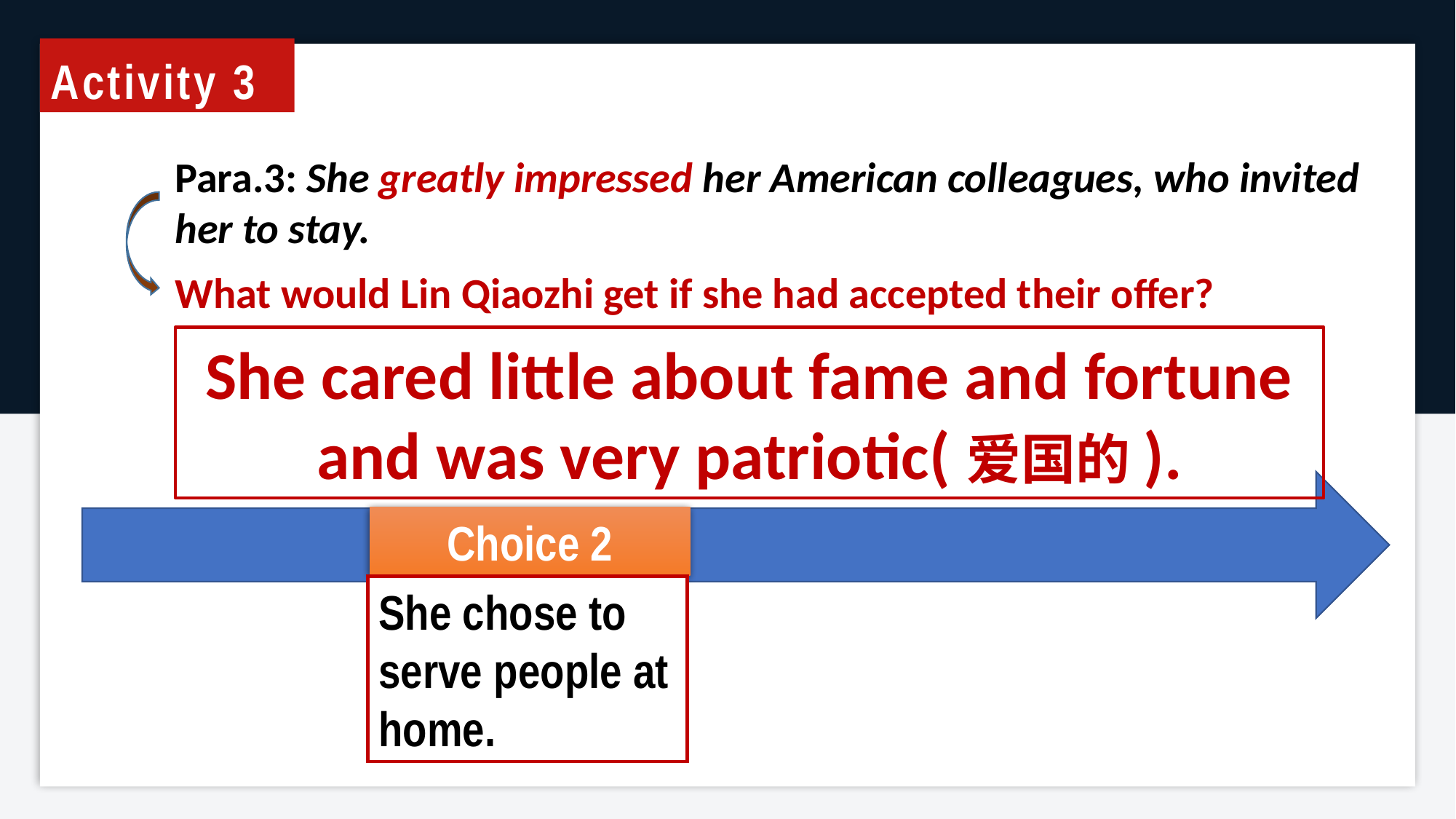

Activity 3

Para.3: She greatly impressed her American colleagues, who invited her to stay.

What would Lin Qiaozhi get if she had accepted their offer?
She cared little about fame and fortune and was very patriotic(爱国的).

Choice 2
She chose to serve people at home.